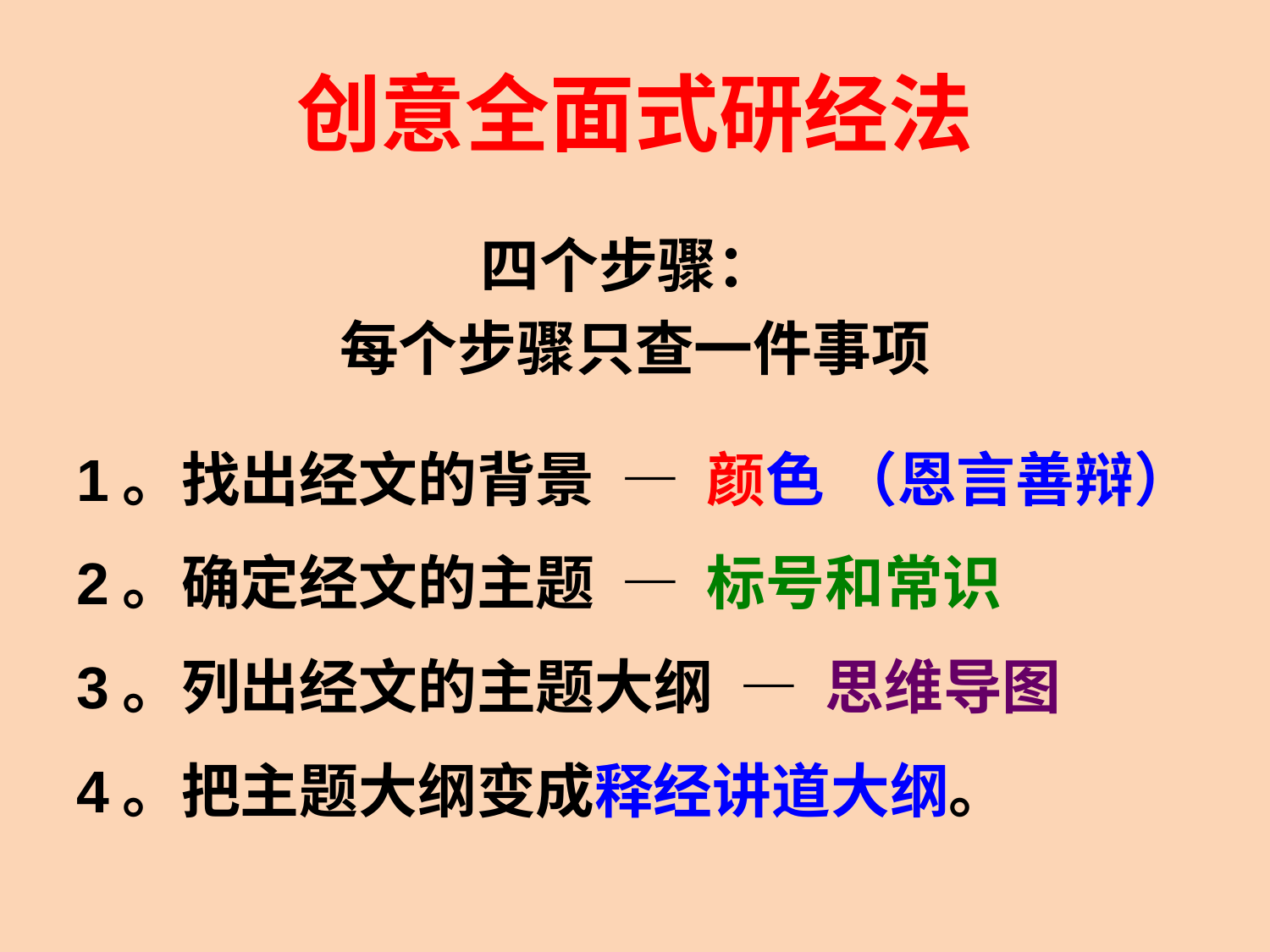

# 创意全面式研经法
四个步骤：
每个步骤只查一件事项

1。找出经文的背景  —  颜色 （恩言善辩）
2。确定经文的主题  —  标号和常识
3。列出经文的主题大纲  —  思维导图
4。把主题大纲变成释经讲道大纲。